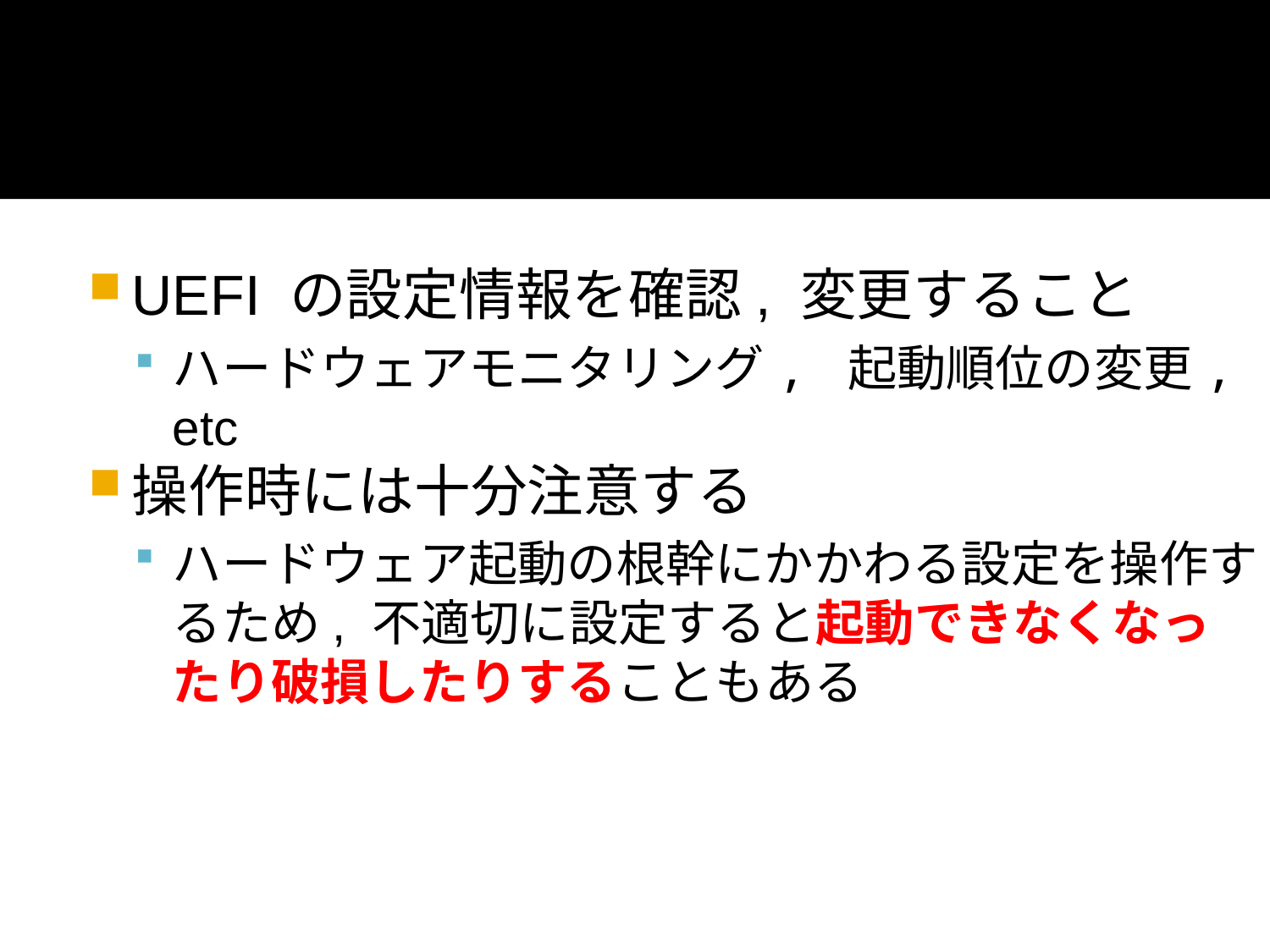

UEFI セットアップ
UEFI の設定情報を確認, 変更すること
ハードウェアモニタリング, 起動順位の変更, etc
操作時には十分注意する
ハードウェア起動の根幹にかかわる設定を操作するため, 不適切に設定すると起動できなくなったり破損したりすることもある